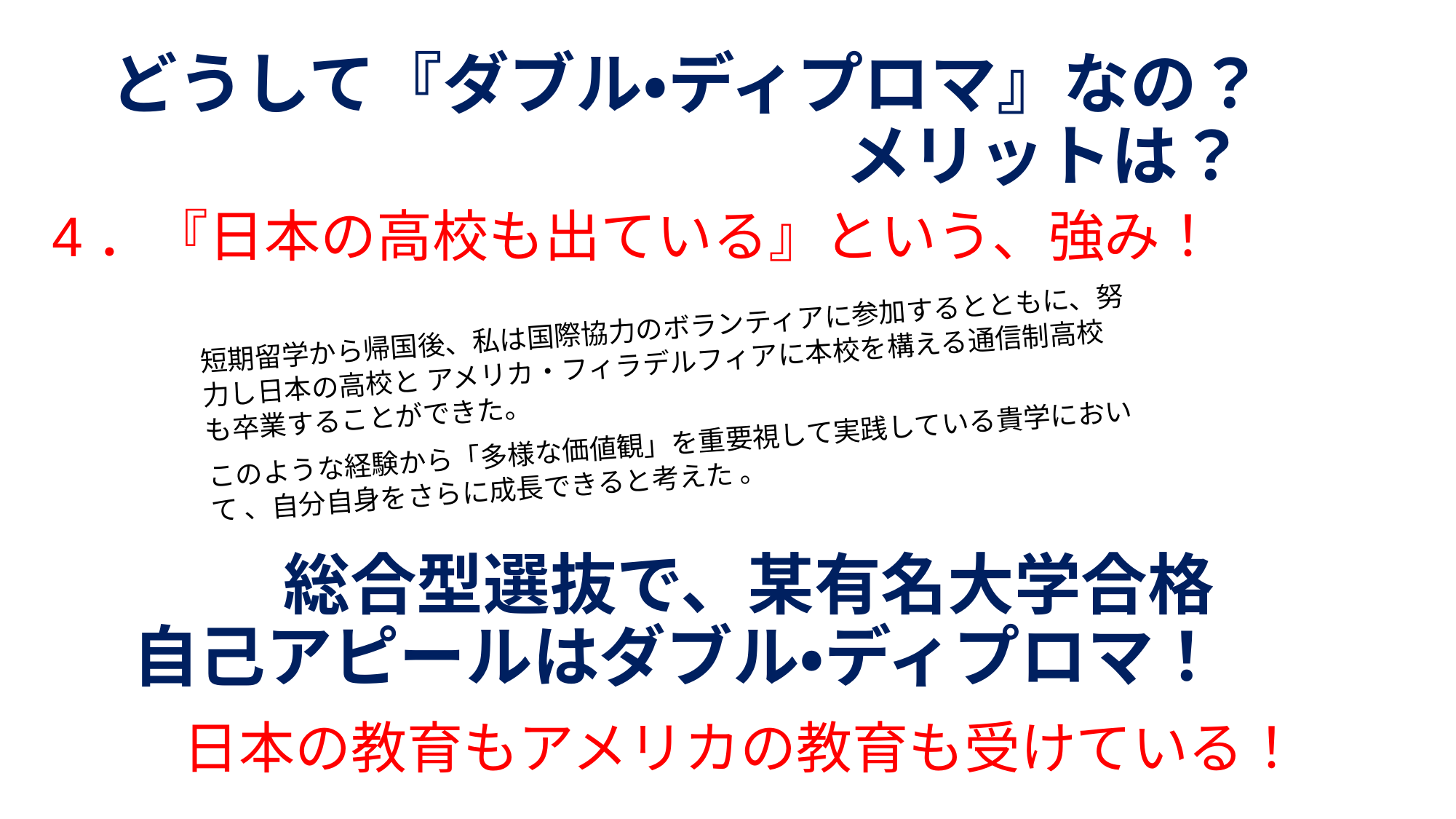

# どうして『ダブル・ディプロマ』なの？ 　　　　　　　　　　　メリットは？
4．『日本の高校も出ている』という、強み！
短期留学から帰国後、私は国際協力のボランティアに参加するとともに、努力し日本の高校と アメリカ・フィラデルフィアに本校を構える通信制高校も卒業することができた。
このような経験から「多様な価値観」を重要視して実践している貴学において 、自分自身をさらに成長できると考えた 。
総合型選抜で、某有名大学合格
自己アピールはダブル・ディプロマ！

日本の教育もアメリカの教育も受けている！